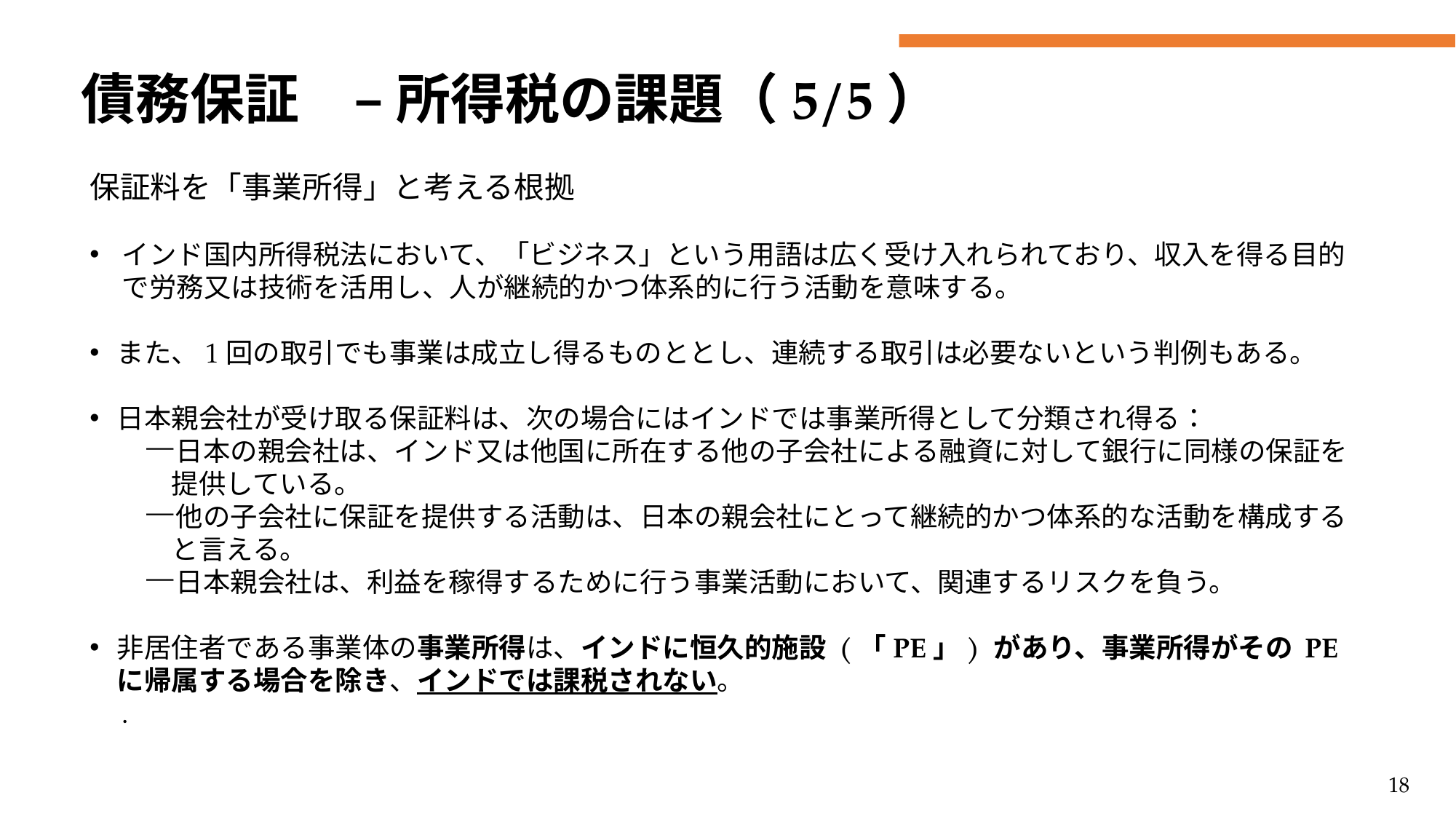

# 債務保証　– 所得税の課題（5/5）
保証料を「事業所得」と考える根拠

インド国内所得税法において、「ビジネス」という用語は広く受け入れられており、収入を得る目的で労務又は技術を活用し、人が継続的かつ体系的に行う活動を意味する。

また、1回の取引でも事業は成立し得るものととし、連続する取引は必要ないという判例もある。

日本親会社が受け取る保証料は、次の場合にはインドでは事業所得として分類され得る：
日本の親会社は、インド又は他国に所在する他の子会社による融資に対して銀行に同様の保証を提供している。
他の子会社に保証を提供する活動は、日本の親会社にとって継続的かつ体系的な活動を構成すると言える。
日本親会社は、利益を稼得するために行う事業活動において、関連するリスクを負う。

非居住者である事業体の事業所得は、インドに恒久的施設 (「PE」) があり、事業所得がその PE に帰属する場合を除き、インドでは課税されない。
.

18